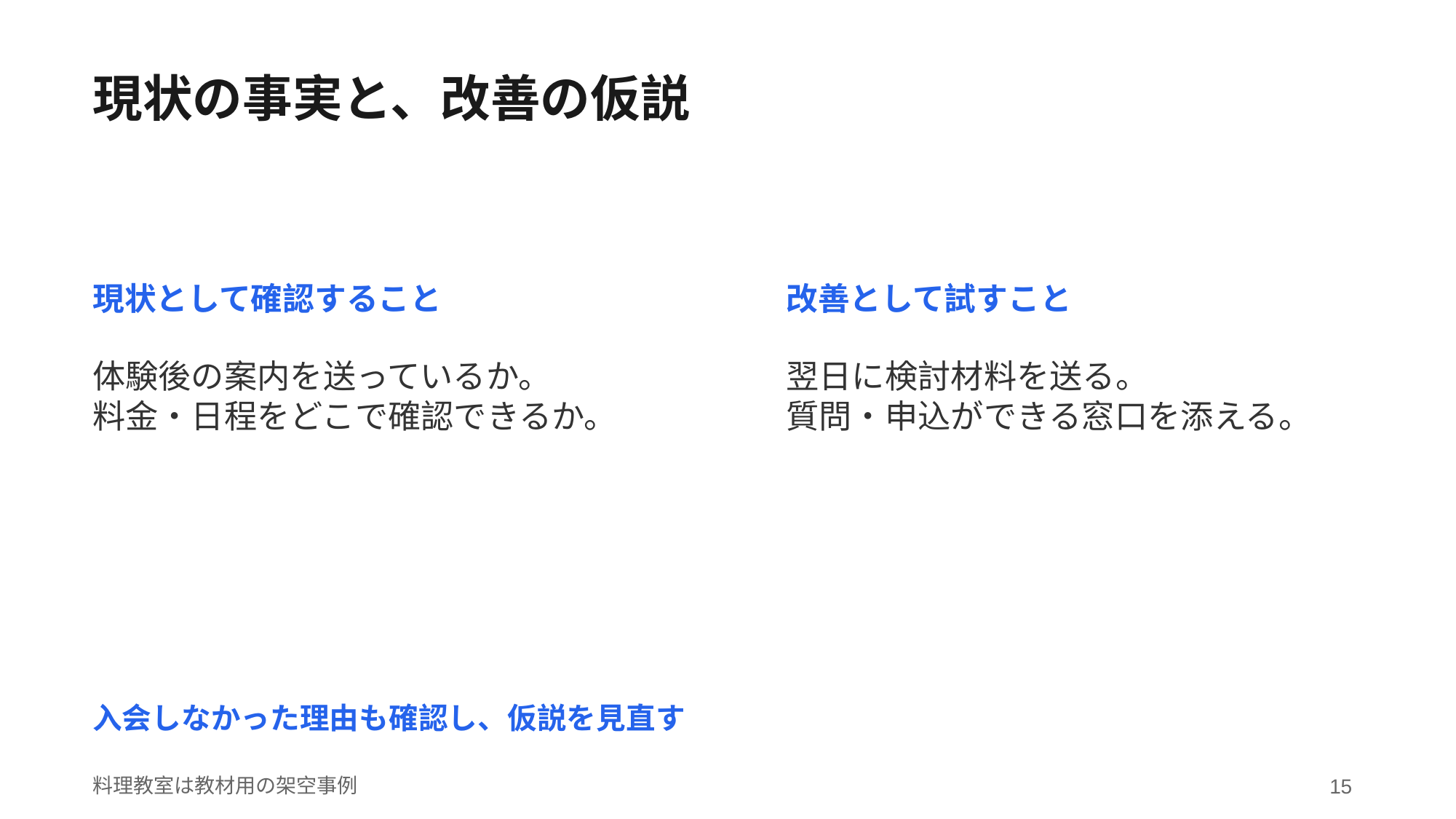

現状の事実と、改善の仮説
現状として確認すること
改善として試すこと
体験後の案内を送っているか。
料金・日程をどこで確認できるか。
翌日に検討材料を送る。
質問・申込ができる窓口を添える。
入会しなかった理由も確認し、仮説を見直す
料理教室は教材用の架空事例
15